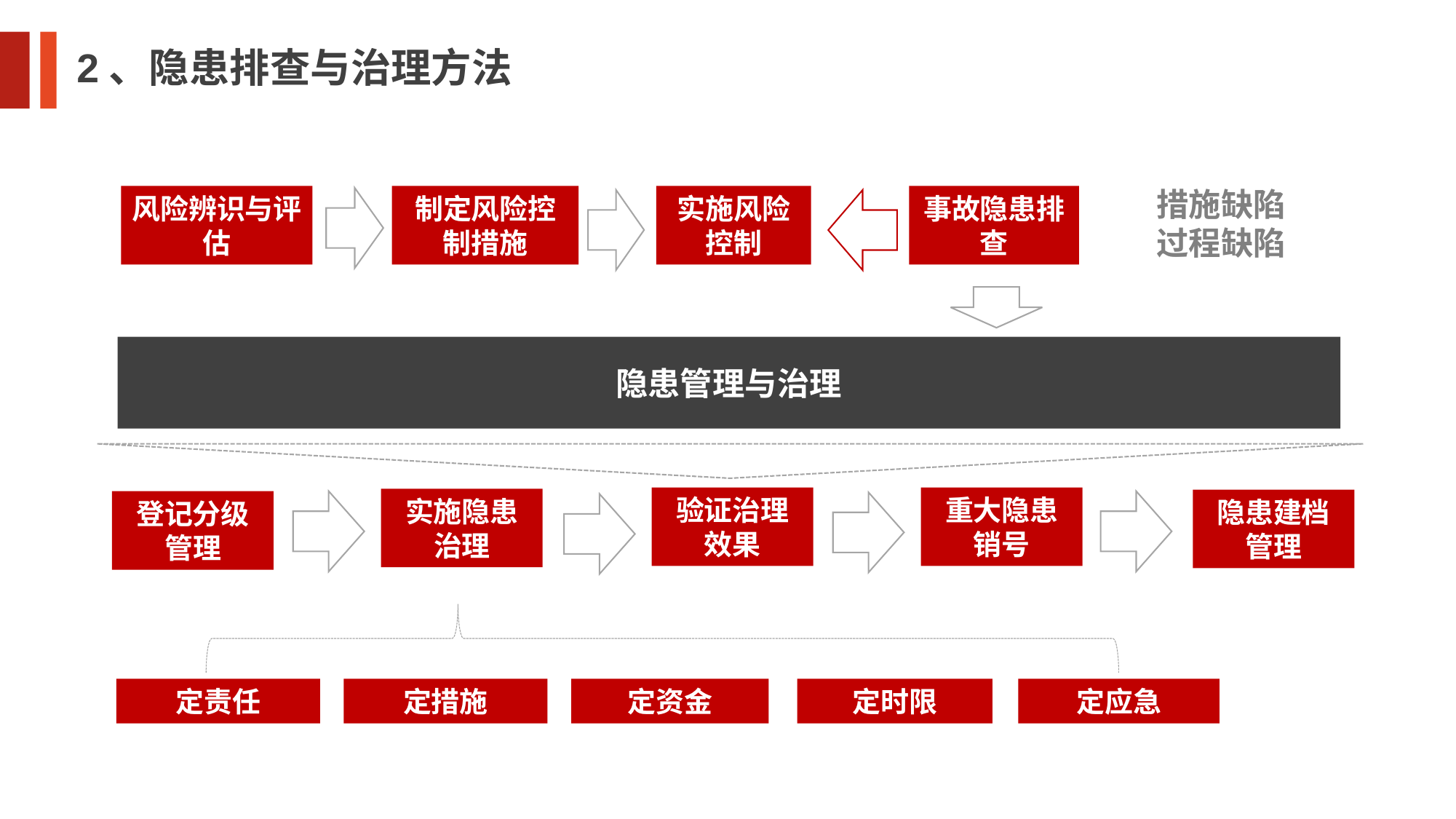

2、隐患排查与治理方法
措施缺陷
过程缺陷

风险辨识与评估
制定风险控制措施
实施风险控制
事故隐患排查

隐患管理与治理

验证治理效果
重大隐患销号
实施隐患治理
隐患建档管理
登记分级管理

定责任
定措施
定资金
定时限
定应急